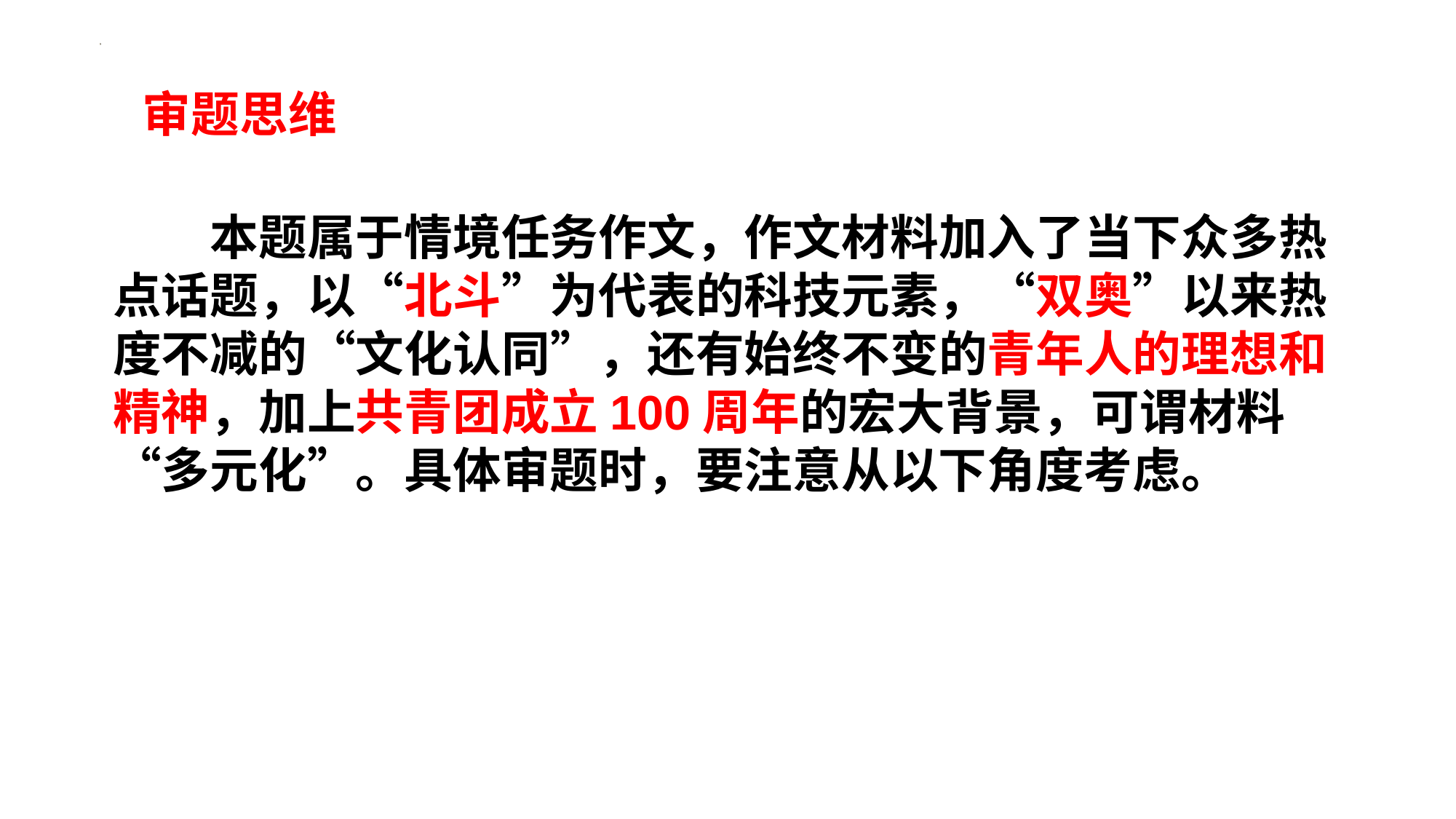

审题思维
　　本题属于情境任务作文，作文材料加入了当下众多热点话题，以“北斗”为代表的科技元素，“双奥”以来热度不减的“文化认同”，还有始终不变的青年人的理想和精神，加上共青团成立100周年的宏大背景，可谓材料“多元化”。具体审题时，要注意从以下角度考虑。